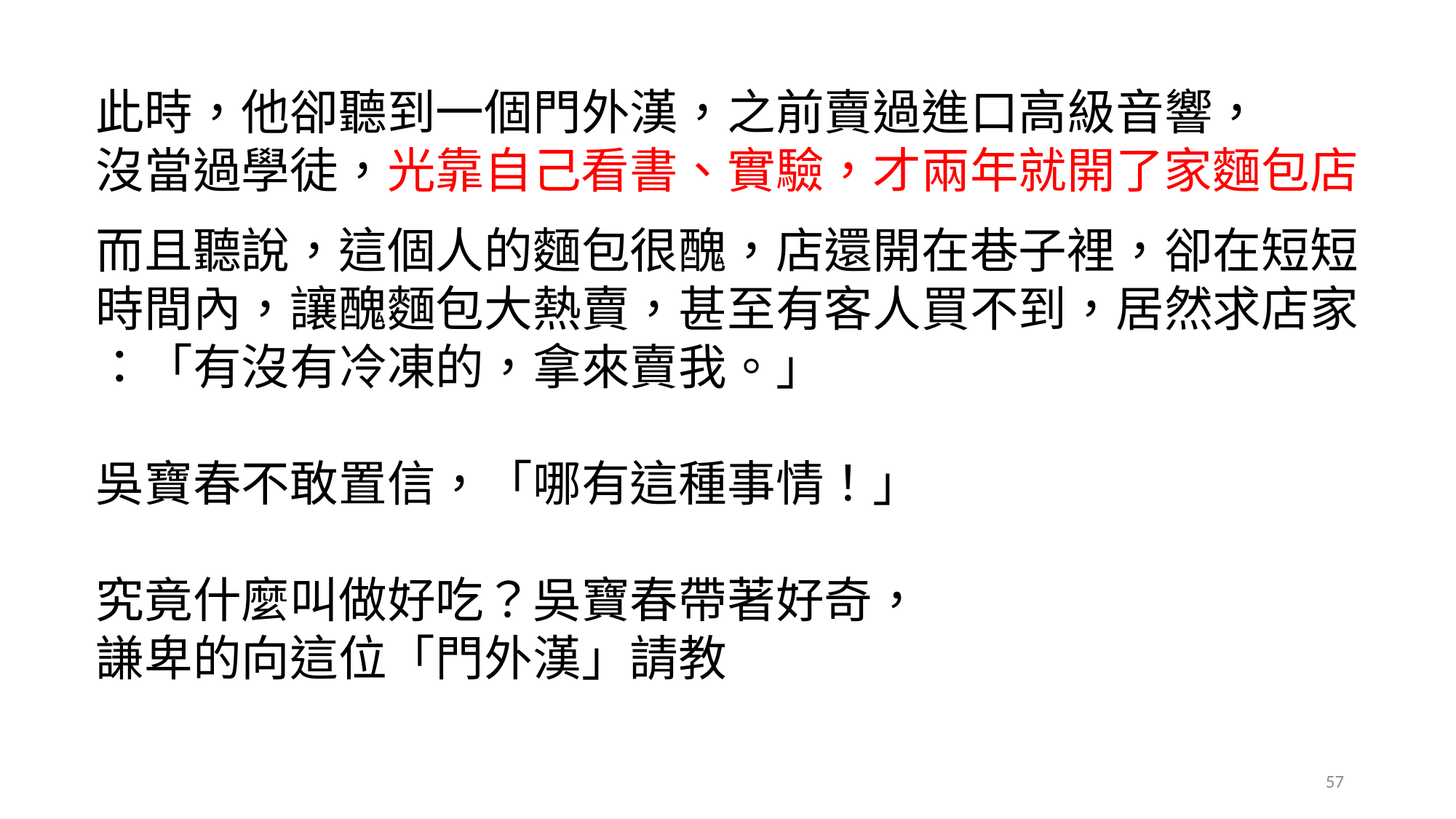

#
此時，他卻聽到一個門外漢，之前賣過進口高級音響，
沒當過學徒，光靠自己看書、實驗，才兩年就開了家麵包店

而且聽說，這個人的麵包很醜，店還開在巷子裡，卻在短短時間內，讓醜麵包大熱賣，甚至有客人買不到，居然求店家
：「有沒有冷凍的，拿來賣我。」

吳寶春不敢置信，「哪有這種事情！」

究竟什麼叫做好吃？吳寶春帶著好奇，
謙卑的向這位「門外漢」請教
57